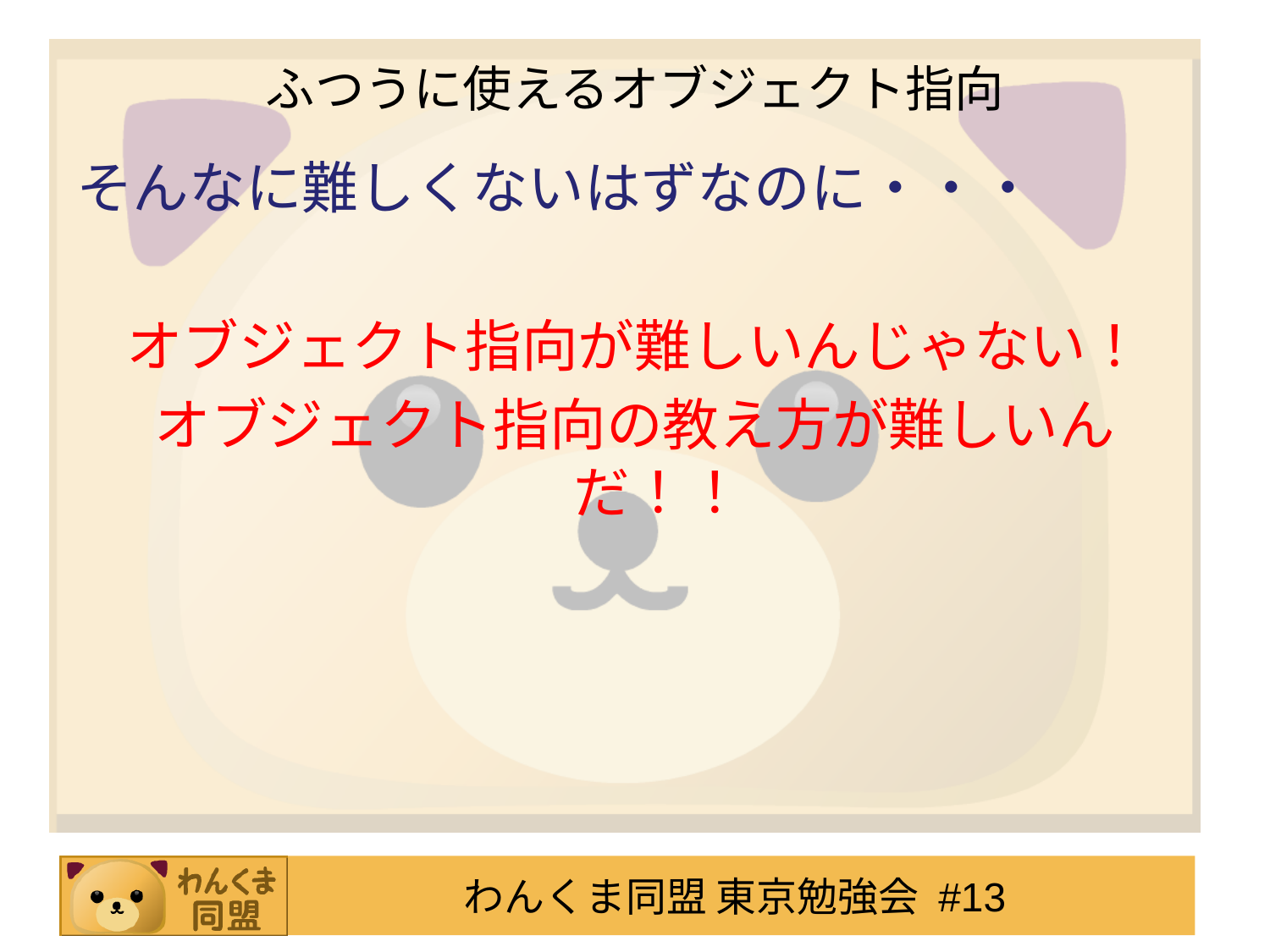

# ふつうに使えるオブジェクト指向
そんなに難しくないはずなのに・・・

オブジェクト指向が難しいんじゃない！
オブジェクト指向の教え方が難しいんだ！！